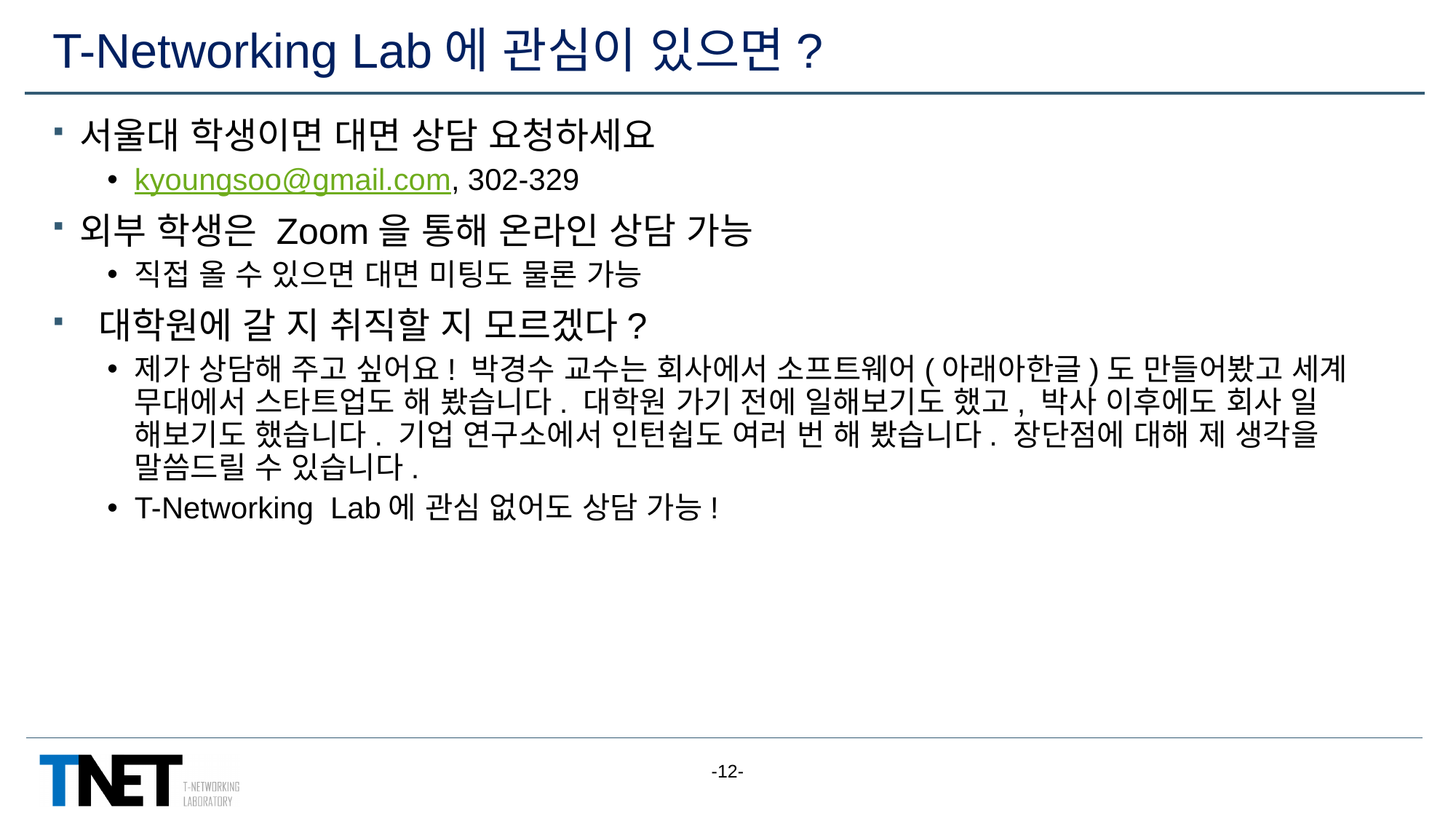

# T-Networking Lab에 관심이 있으면?
서울대 학생이면 대면 상담 요청하세요
kyoungsoo@gmail.com, 302-329
외부 학생은 Zoom을 통해 온라인 상담 가능
직접 올 수 있으면 대면 미팅도 물론 가능
 대학원에 갈 지 취직할 지 모르겠다?
제가 상담해 주고 싶어요! 박경수 교수는 회사에서 소프트웨어(아래아한글)도 만들어봤고 세계 무대에서 스타트업도 해 봤습니다. 대학원 가기 전에 일해보기도 했고, 박사 이후에도 회사 일 해보기도 했습니다. 기업 연구소에서 인턴쉽도 여러 번 해 봤습니다. 장단점에 대해 제 생각을 말씀드릴 수 있습니다.
T-Networking  Lab에 관심 없어도 상담 가능!

-12-